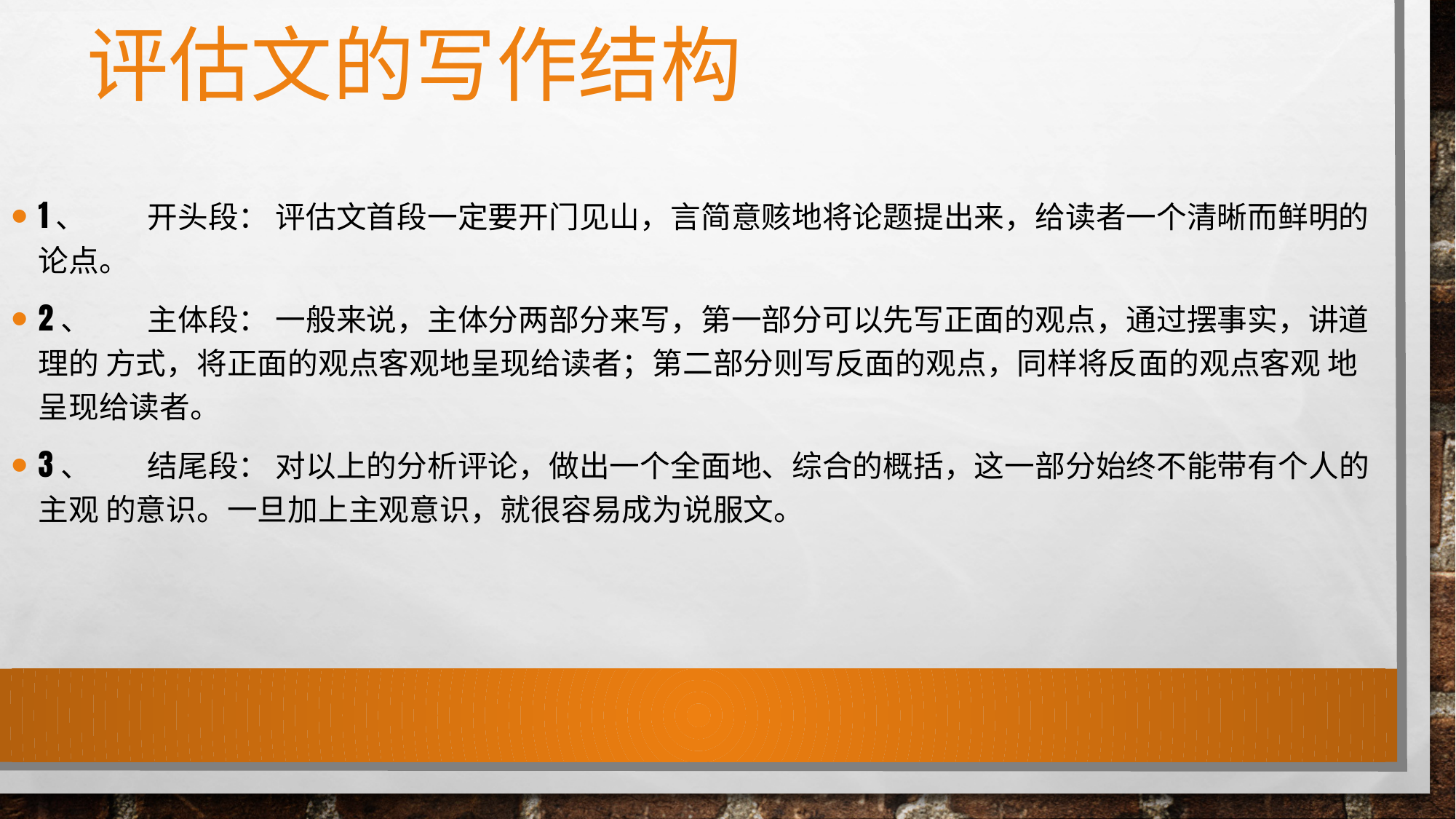

# 评估文的写作结构
1、	开头段： 评估文首段一定要开门见山，言简意赅地将论题提出来，给读者一个清晰而鲜明的论点。
2、	主体段： 一般来说，主体分两部分来写，第一部分可以先写正面的观点，通过摆事实，讲道理的 方式，将正面的观点客观地呈现给读者；第二部分则写反面的观点，同样将反面的观点客观 地呈现给读者。
3、	结尾段： 对以上的分析评论，做出一个全面地、综合的概括，这一部分始终不能带有个人的主观 的意识。一旦加上主观意识，就很容易成为说服文。